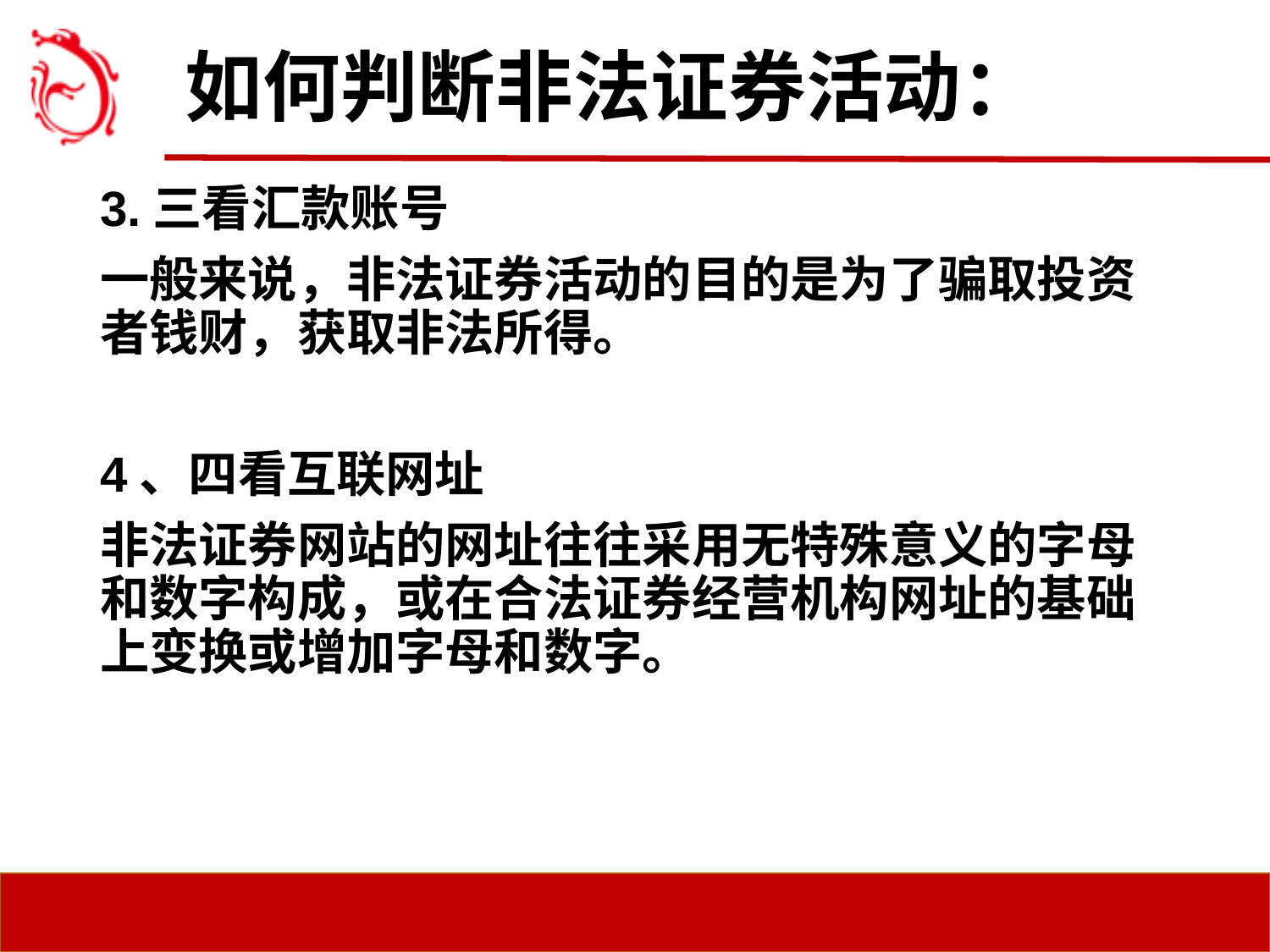

# 如何判断非法证券活动：
3.三看汇款账号
一般来说，非法证券活动的目的是为了骗取投资者钱财，获取非法所得。

4、四看互联网址
非法证券网站的网址往往采用无特殊意义的字母和数字构成，或在合法证券经营机构网址的基础上变换或增加字母和数字。